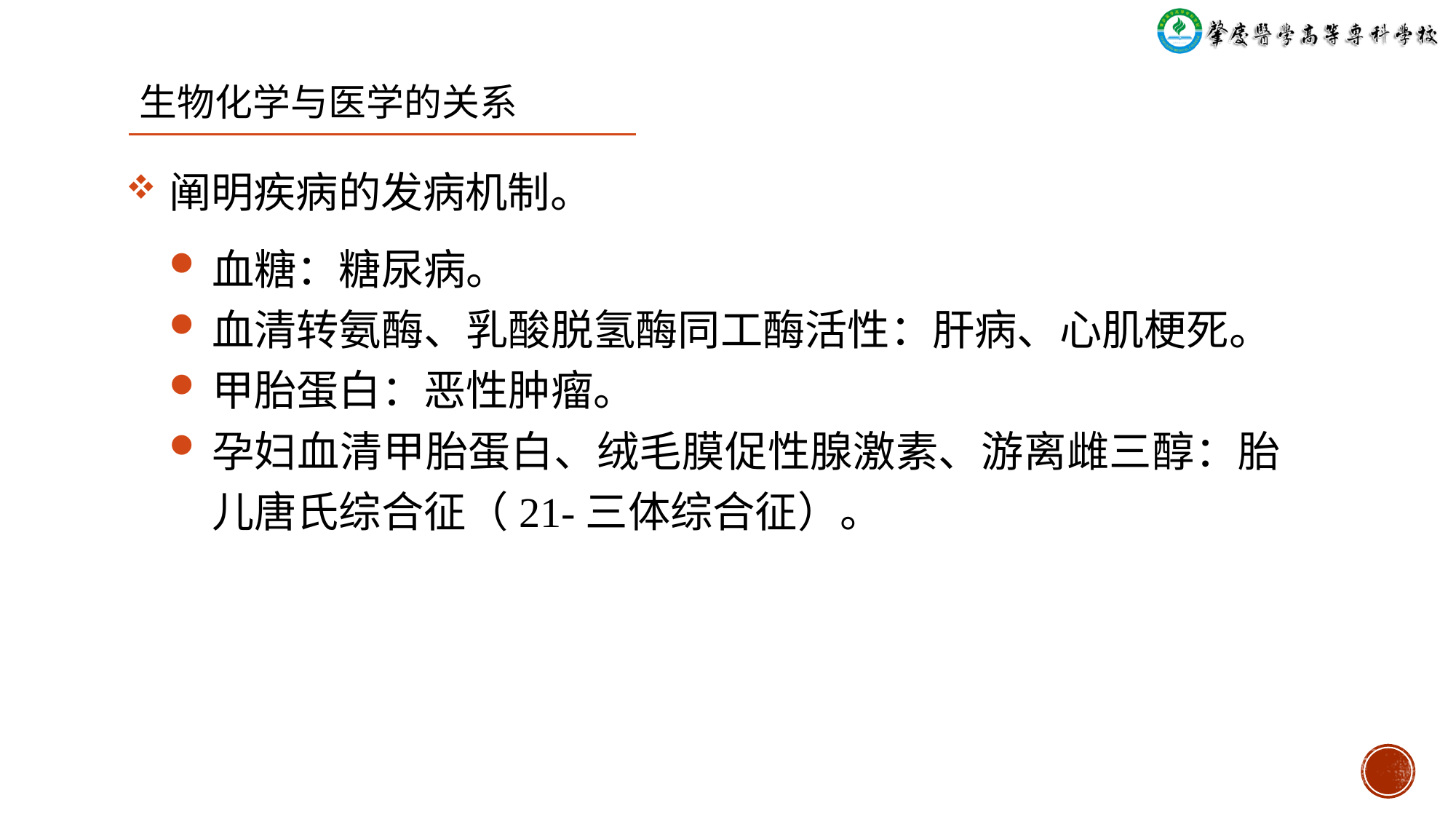

生物化学与医学的关系
阐明疾病的发病机制。
血糖：糖尿病。
血清转氨酶、乳酸脱氢酶同工酶活性：肝病、心肌梗死。
甲胎蛋白：恶性肿瘤。
孕妇血清甲胎蛋白、绒毛膜促性腺激素、游离雌三醇：胎儿唐氏综合征（21-三体综合征）。